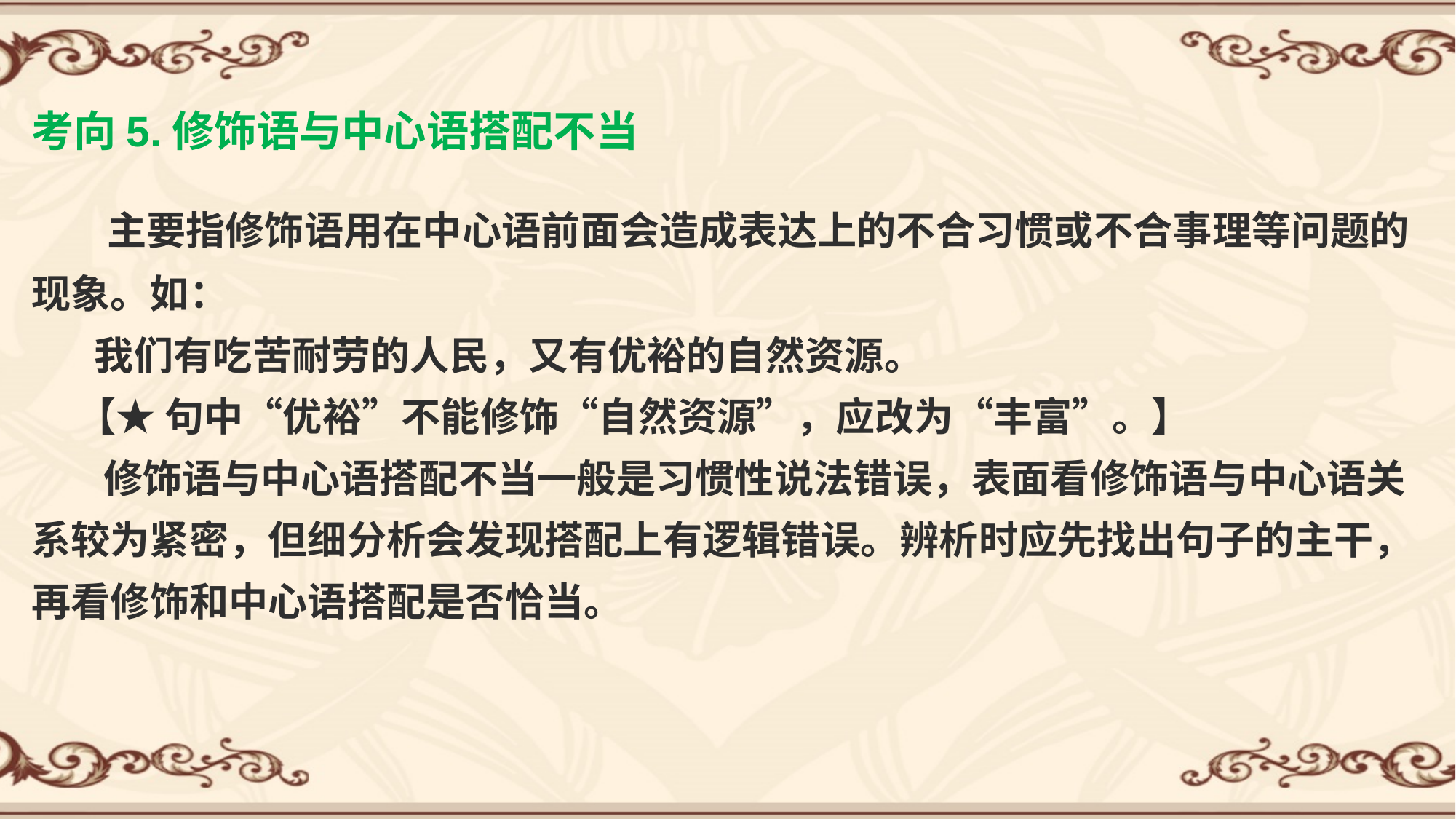

考向5.修饰语与中心语搭配不当
       主要指修饰语用在中心语前面会造成表达上的不合习惯或不合事理等问题的现象。如：
      我们有吃苦耐劳的人民，又有优裕的自然资源。
    【★ 句中“优裕”不能修饰“自然资源”，应改为“丰富”。】
       修饰语与中心语搭配不当一般是习惯性说法错误，表面看修饰语与中心语关系较为紧密，但细分析会发现搭配上有逻辑错误。辨析时应先找出句子的主干，再看修饰和中心语搭配是否恰当。